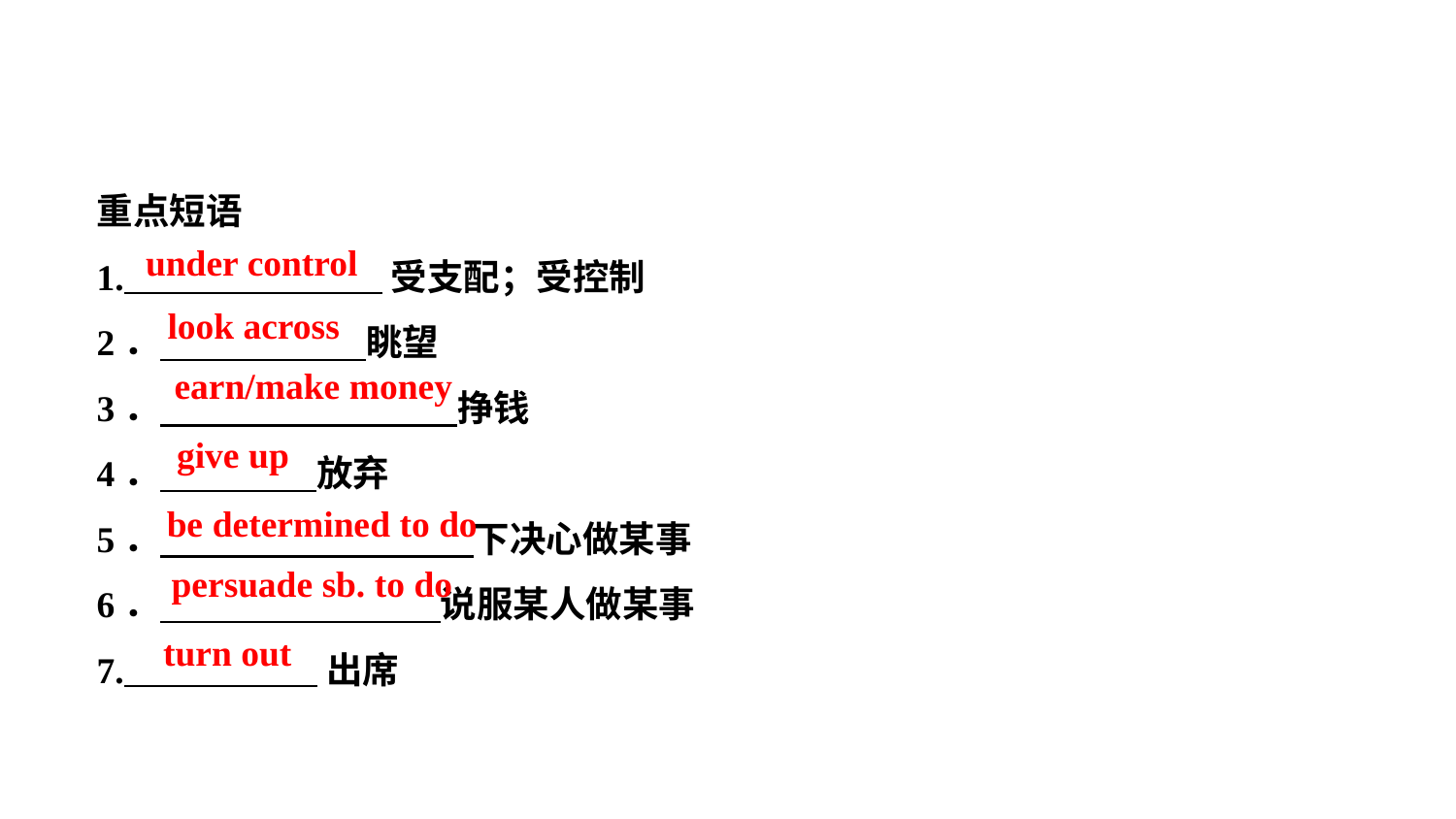

重点短语
1.                            受支配；受控制
2．                         眺望
3．                                    挣钱
4．                   放弃
5．                                      下决心做某事
6．                                  说服某人做某事
7.                     出席
under control
look across
earn/make money
give up
be determined to do
persuade sb. to do
turn out